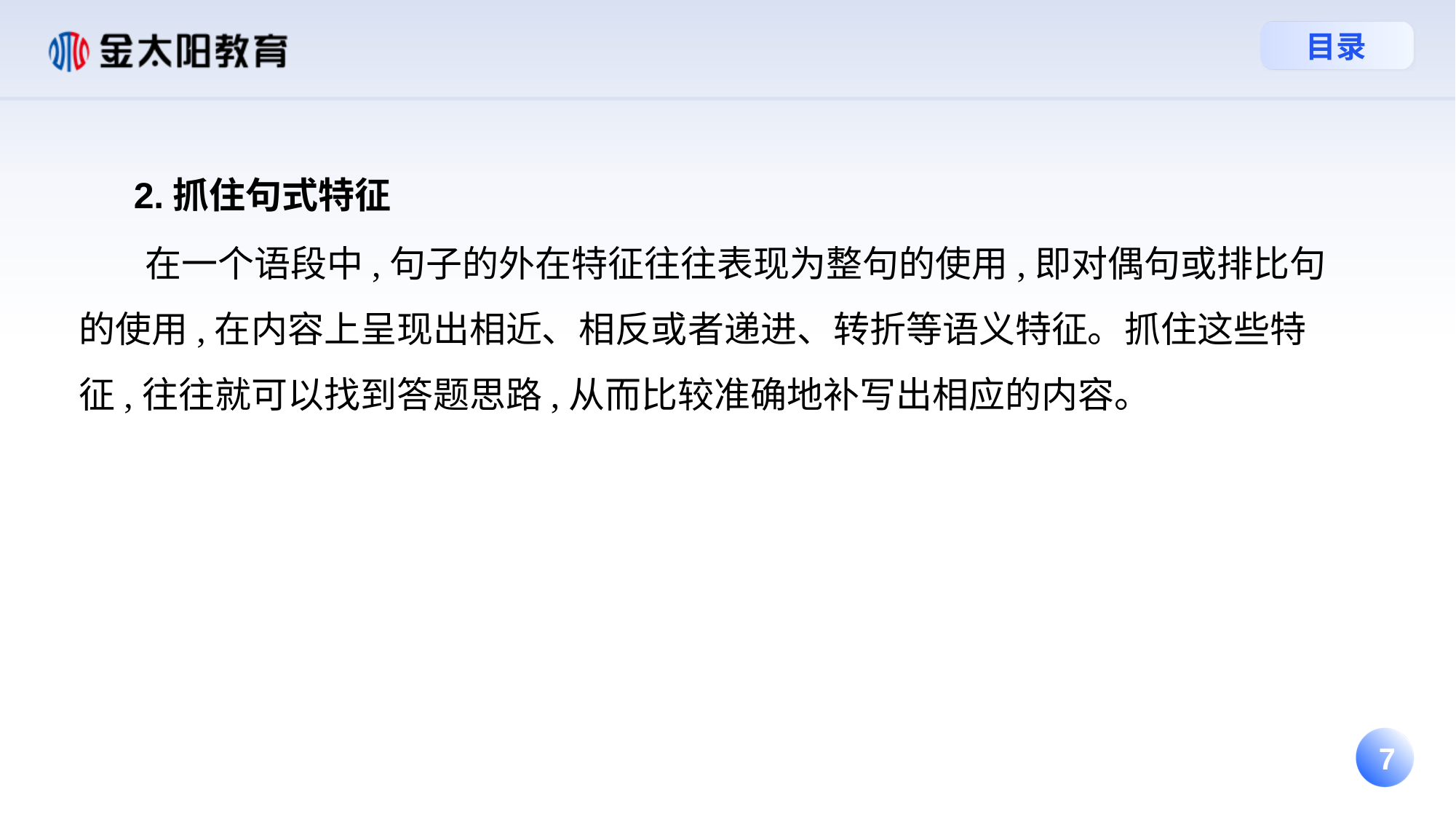

2.抓住句式特征
      在一个语段中,句子的外在特征往往表现为整句的使用,即对偶句或排比句的使用,在内容上呈现出相近、相反或者递进、转折等语义特征。抓住这些特征,往往就可以找到答题思路,从而比较准确地补写出相应的内容。